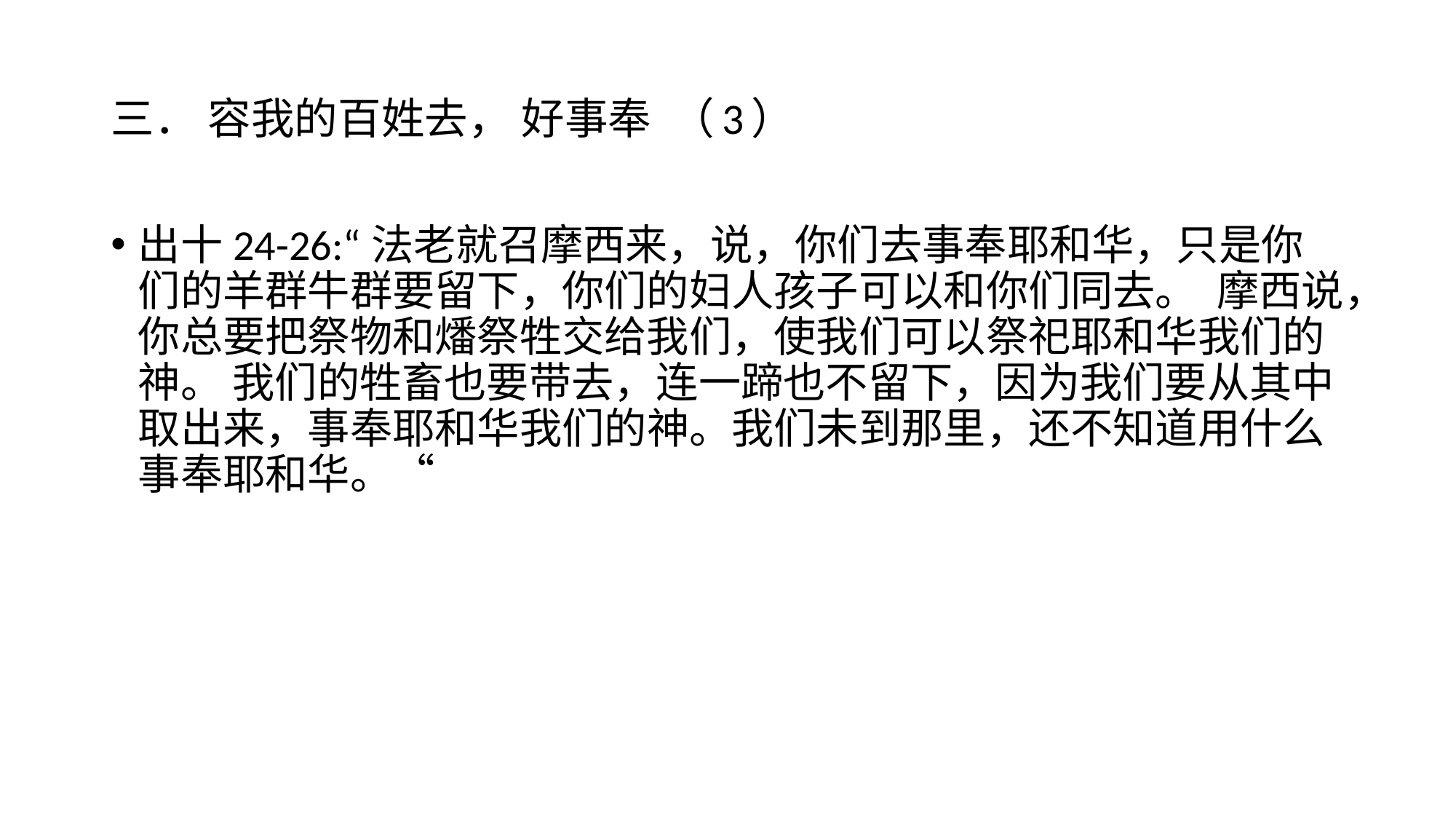

# 三． 容我的百姓去， 好事奉  （3）
出十24-26:“法老就召摩西来，说，你们去事奉耶和华，只是你们的羊群牛群要留下，你们的妇人孩子可以和你们同去。  摩西说，你总要把祭物和燔祭牲交给我们，使我们可以祭祀耶和华我们的神。 我们的牲畜也要带去，连一蹄也不留下，因为我们要从其中取出来，事奉耶和华我们的神。我们未到那里，还不知道用什么事奉耶和华。“